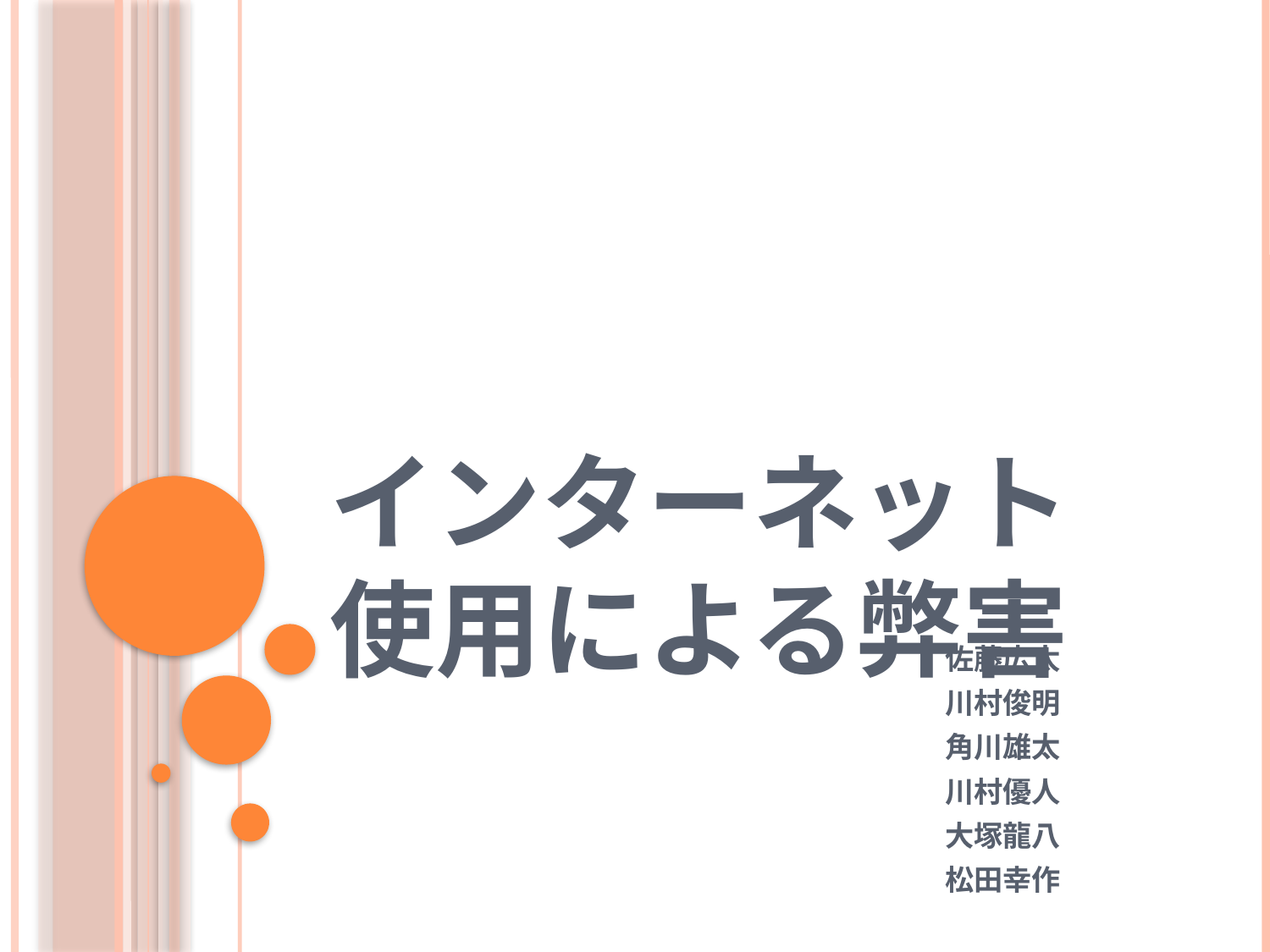

# インターネット使用による弊害
佐藤広太
川村俊明
角川雄太
川村優人
大塚龍八
松田幸作